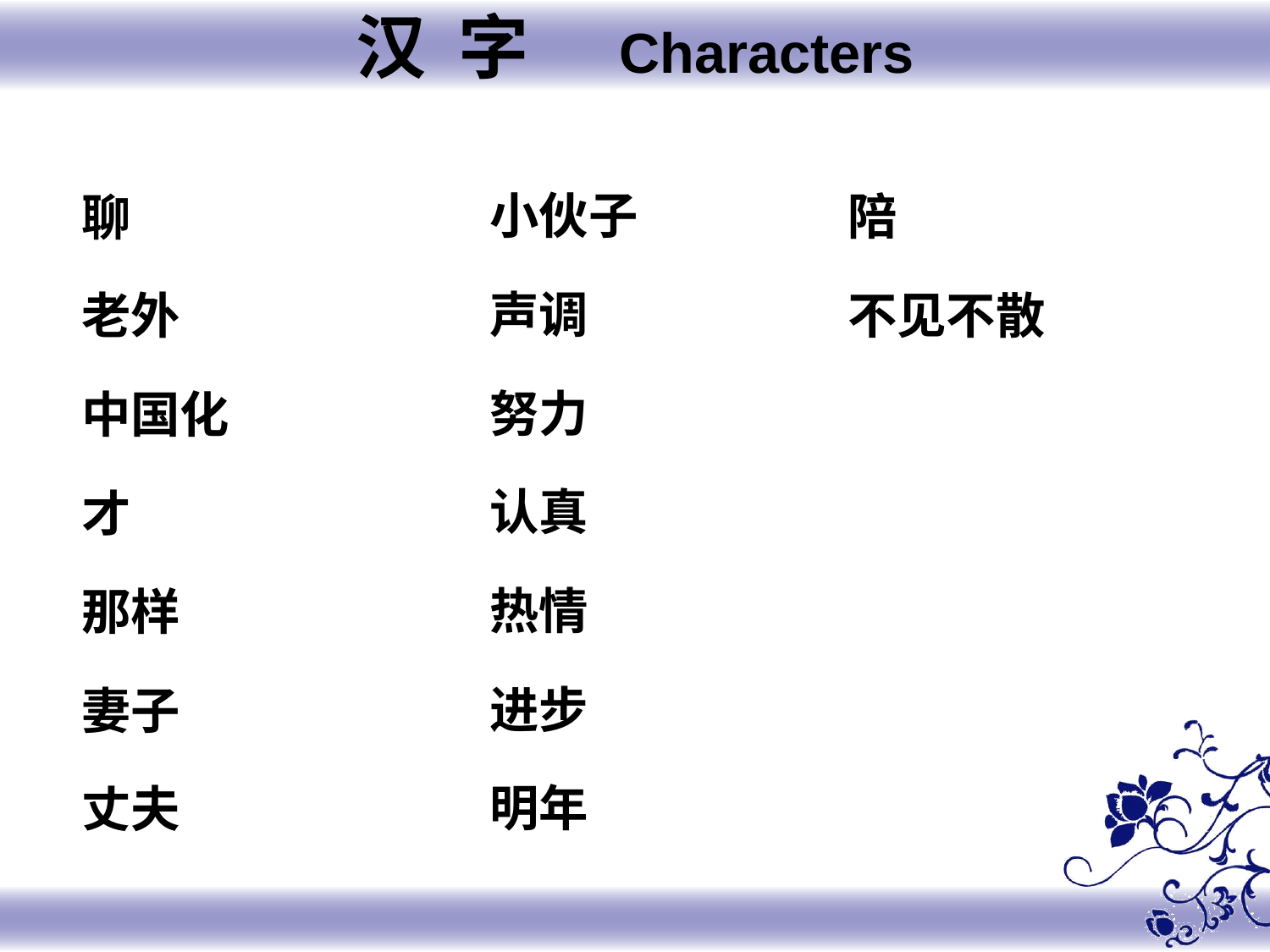

汉  字     Characters
小伙子
声调
努力
认真
热情
进步
明年
陪
不见不散
聊
老外
中国化
才
那样
妻子
丈夫